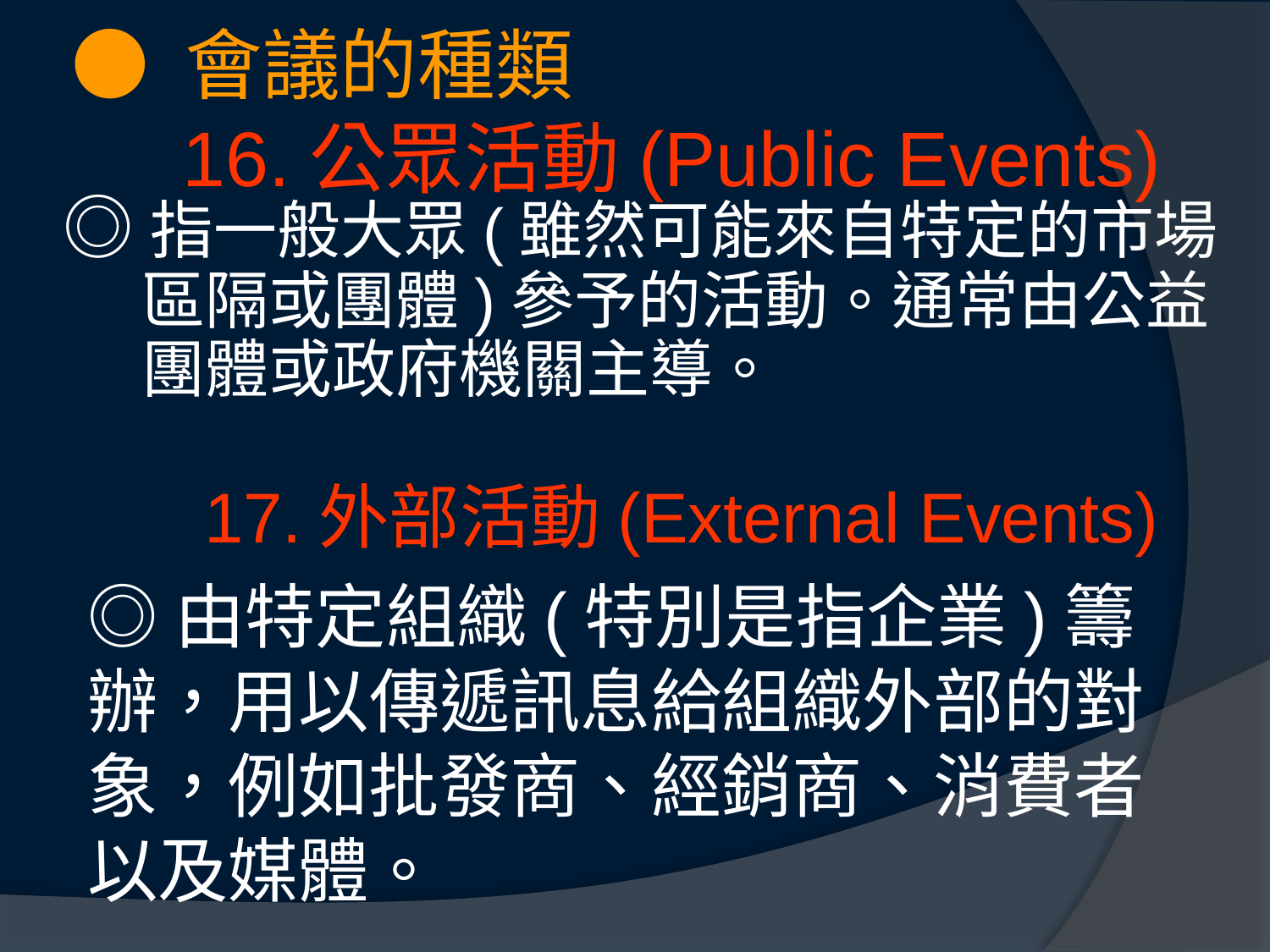

# ● 會議的種類 16.公眾活動(Public Events)
◎指一般大眾(雖然可能來自特定的市場區隔或團體)參予的活動。通常由公益團體或政府機關主導。
17.外部活動(External Events)
◎由特定組織(特別是指企業)籌辦，用以傳遞訊息給組織外部的對象，例如批發商、經銷商、消費者以及媒體。